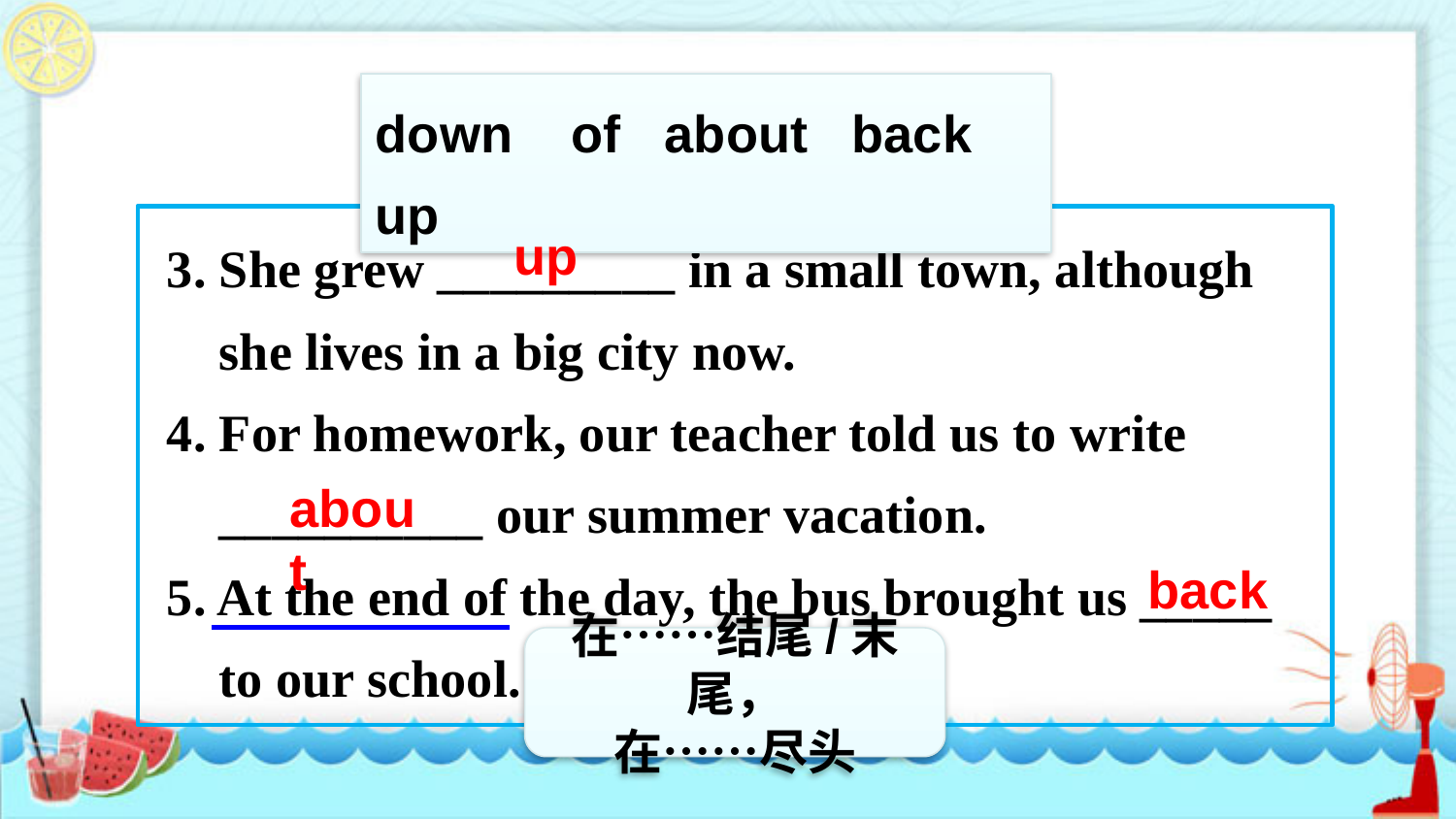

down    of   about   back    up

3. She grew _________ in a small town, although
    she lives in a big city now.
4. For homework, our teacher told us to write
    __________ our summer vacation.
5. At the end of the day, the bus brought us _____
    to our school.
up
about
back
在……结尾/末尾，
在……尽头